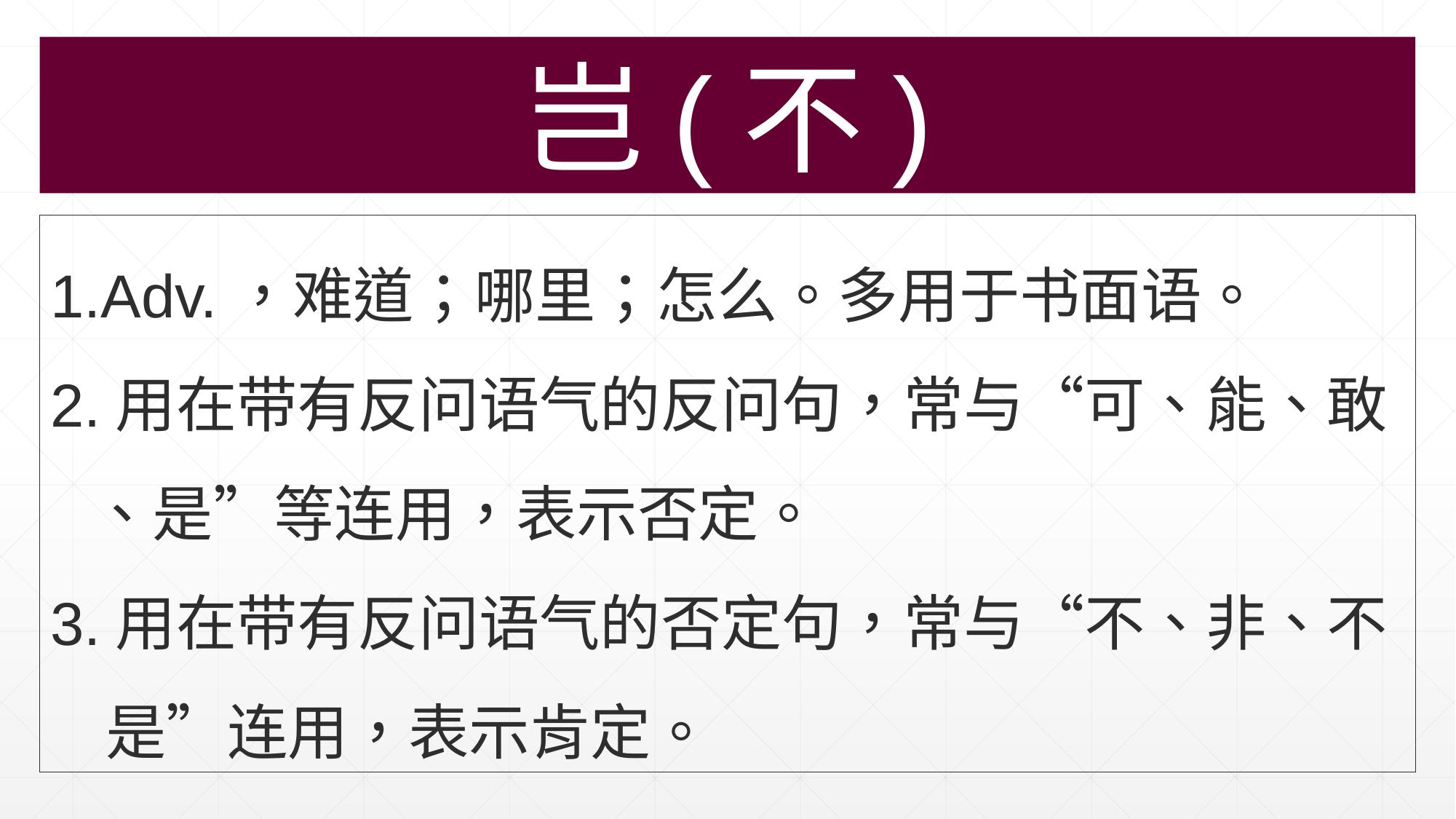

岂(不)
1.Adv.，难道；哪里；怎么。多用于书面语。
2.用在带有反问语气的反问句，常与“可、能、敢
  、是”等连用，表示否定。
3.用在带有反问语气的否定句，常与“不、非、不
   是”连用，表示肯定。